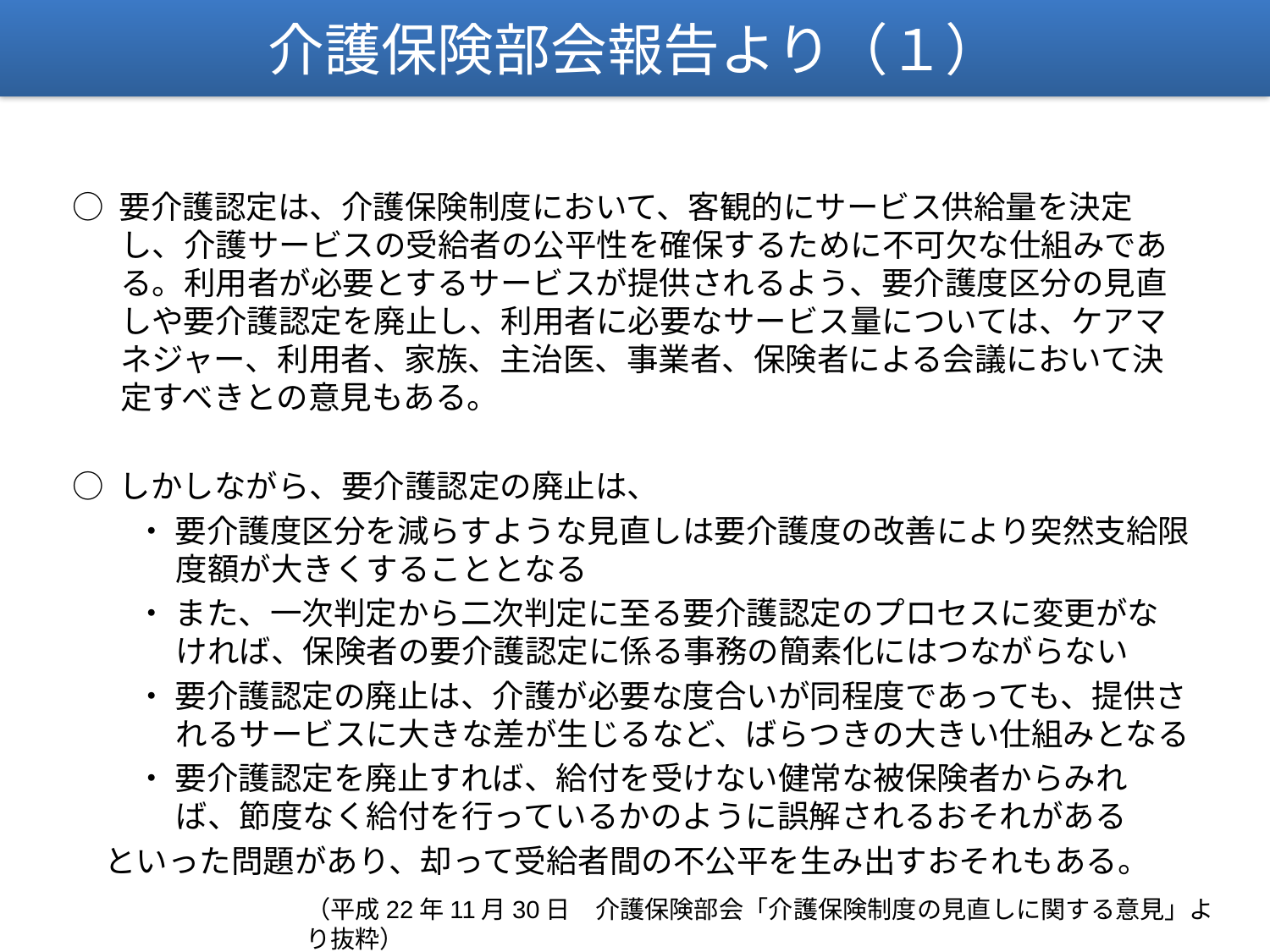

介護保険部会報告より（１）
○ 要介護認定は、介護保険制度において、客観的にサービス供給量を決定し、介護サービスの受給者の公平性を確保するために不可欠な仕組みである。利用者が必要とするサービスが提供されるよう、要介護度区分の見直しや要介護認定を廃止し、利用者に必要なサービス量については、ケアマネジャー、利用者、家族、主治医、事業者、保険者による会議において決定すべきとの意見もある。

○ しかしながら、要介護認定の廃止は、
・ 要介護度区分を減らすような見直しは要介護度の改善により突然支給限度額が大きくすることとなる
・ また、一次判定から二次判定に至る要介護認定のプロセスに変更がなければ、保険者の要介護認定に係る事務の簡素化にはつながらない
・ 要介護認定の廃止は、介護が必要な度合いが同程度であっても、提供されるサービスに大きな差が生じるなど、ばらつきの大きい仕組みとなる
・ 要介護認定を廃止すれば、給付を受けない健常な被保険者からみれば、節度なく給付を行っているかのように誤解されるおそれがある
　といった問題があり、却って受給者間の不公平を生み出すおそれもある。
（平成22年11月30日　介護保険部会「介護保険制度の見直しに関する意見」より抜粋）